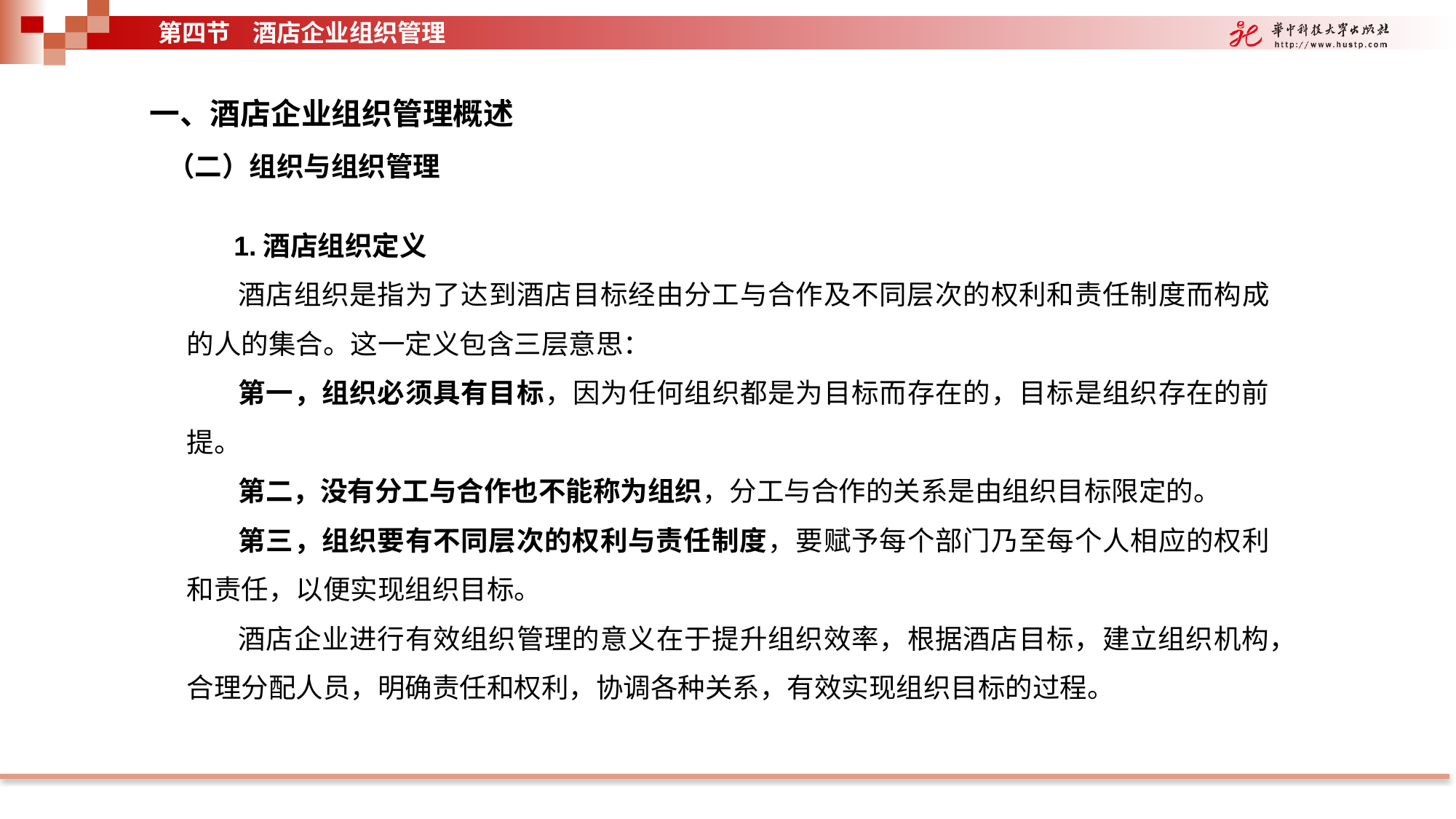

第四节    酒店企业组织管理
一、酒店企业组织管理概述
（二）组织与组织管理
       1.酒店组织定义
酒店组织是指为了达到酒店目标经由分工与合作及不同层次的权利和责任制度而构成的人的集合。这一定义包含三层意思：
第一，组织必须具有目标，因为任何组织都是为目标而存在的，目标是组织存在的前提。
第二，没有分工与合作也不能称为组织，分工与合作的关系是由组织目标限定的。
第三，组织要有不同层次的权利与责任制度，要赋予每个部门乃至每个人相应的权利和责任，以便实现组织目标。
酒店企业进行有效组织管理的意义在于提升组织效率，根据酒店目标，建立组织机构，合理分配人员，明确责任和权利，协调各种关系，有效实现组织目标的过程。